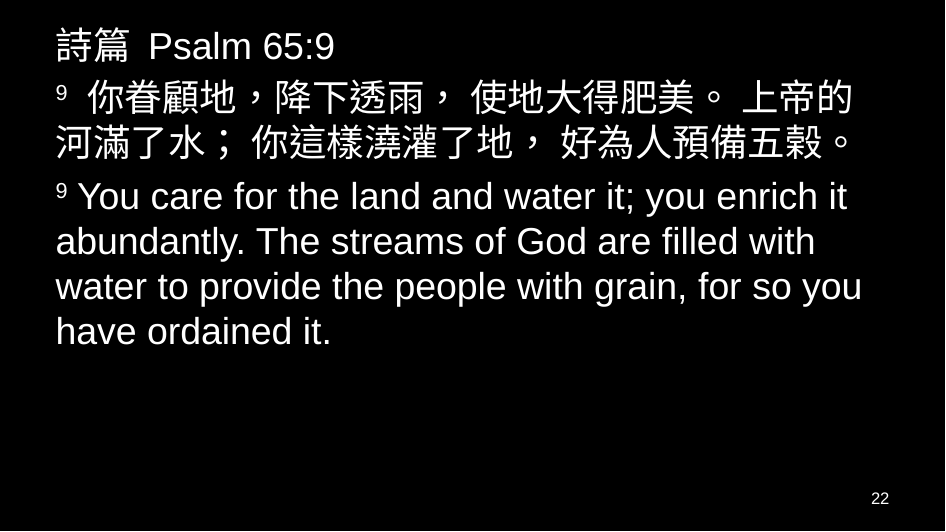

詩篇 Psalm 65:9
9 你眷顧地，降下透雨， 使地大得肥美。 上帝的河滿了水； 你這樣澆灌了地， 好為人預備五榖。
9 You care for the land and water it; you enrich it abundantly. The streams of God are filled with water to provide the people with grain, for so you have ordained it.

22